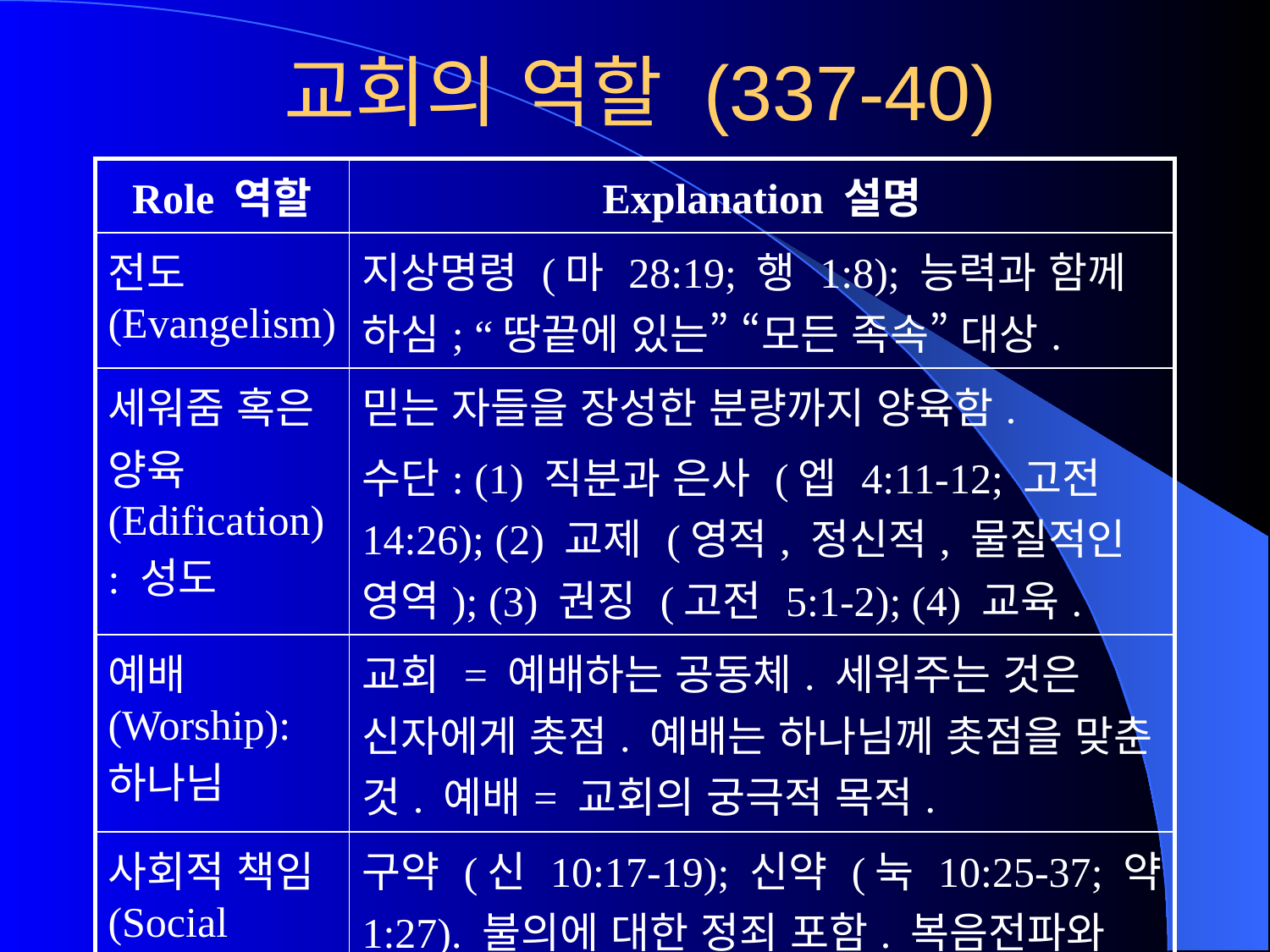

# 교회의 역할 (337-40)
| Role 역할 | Explanation 설명 |
| --- | --- |
| 전도 (Evangelism) | 지상명령 (마 28:19; 행 1:8); 능력과 함께 하심; “땅끝에 있는” “모든 족속” 대상. |
| 세워줌 혹은 양육 (Edification): 성도 | 믿는 자들을 장성한 분량까지 양육함. 수단: (1) 직분과 은사 (엡 4:11-12; 고전 14:26); (2) 교제 (영적, 정신적, 물질적인 영역); (3) 권징 (고전 5:1-2); (4) 교육. |
| 예배 (Worship): 하나님 | 교회 = 예배하는 공동체. 세워주는 것은 신자에게 촛점. 예배는 하나님께 촛점을 맞춘 것. 예배= 교회의 궁극적 목적. |
| 사회적 책임 (Social Concern) | 구약 (신 10:17-19); 신약 (눅 10:25-37; 약 1:27). 불의에 대한 정죄 포함. 복음전파와 구제의 관계? |